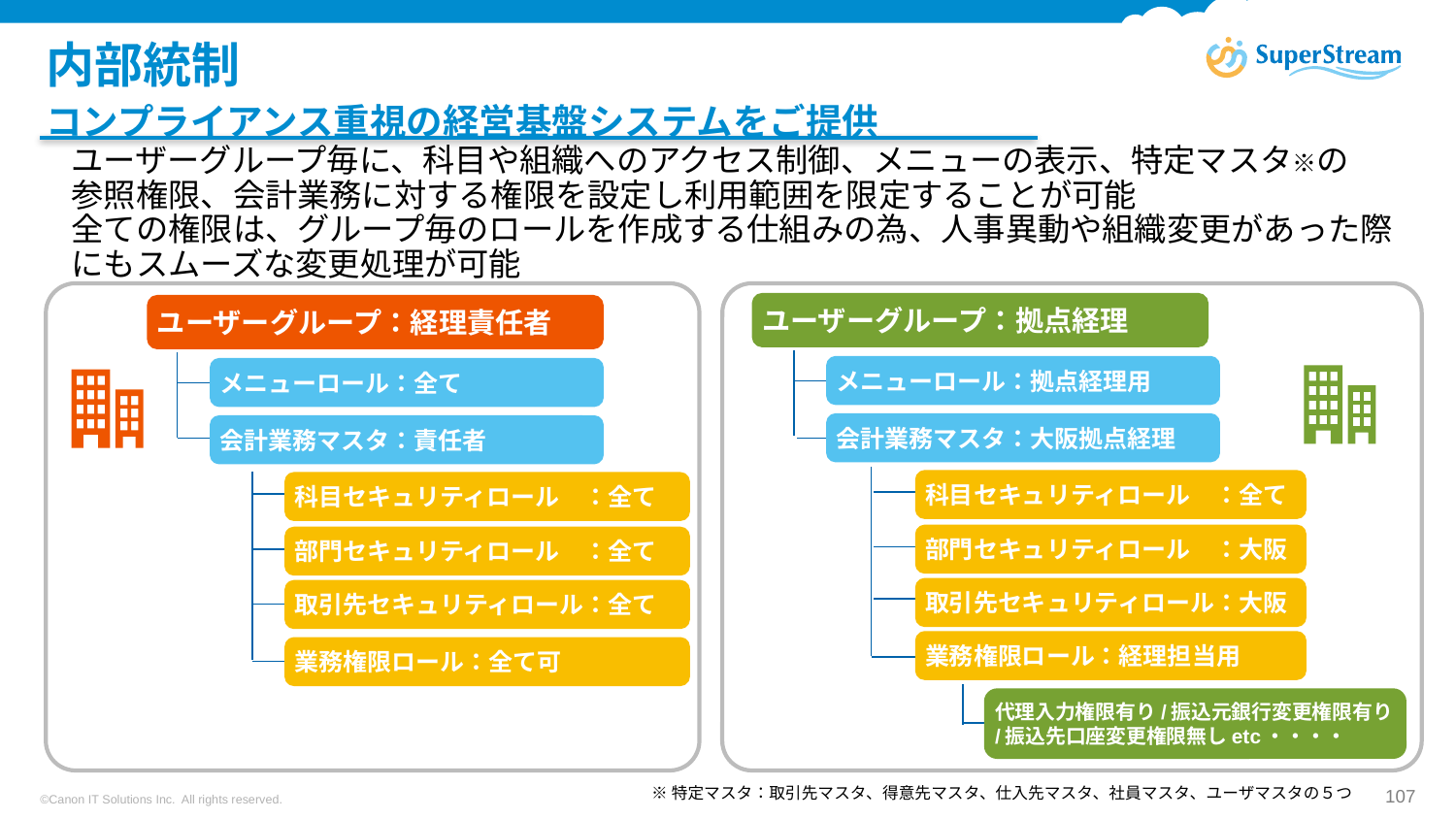

# 内部統制
コンプライアンス重視の経営基盤システムをご提供

ユーザーグループ毎に、科目や組織へのアクセス制御、メニューの表示、特定マスタ※の
参照権限、会計業務に対する権限を設定し利用範囲を限定することが可能
全ての権限は、グループ毎のロールを作成する仕組みの為、人事異動や組織変更があった際にもスムーズな変更処理が可能

ユーザーグループ：拠点経理
ユーザーグループ：経理責任者
メニューロール：拠点経理用
メニューロール：全て

会計業務マスタ：大阪拠点経理
会計業務マスタ：責任者
科目セキュリティロール　：全て
科目セキュリティロール　：全て
部門セキュリティロール　：大阪
部門セキュリティロール　：全て
取引先セキュリティロール：大阪
取引先セキュリティロール：全て
業務権限ロール：経理担当用
業務権限ロール：全て可
代理入力権限有り/振込元銀行変更権限有り/振込先口座変更権限無しetc・・・・
※特定マスタ：取引先マスタ、得意先マスタ、仕入先マスタ、社員マスタ、ユーザマスタの５つ
©Canon IT Solutions Inc.  All rights reserved.
107